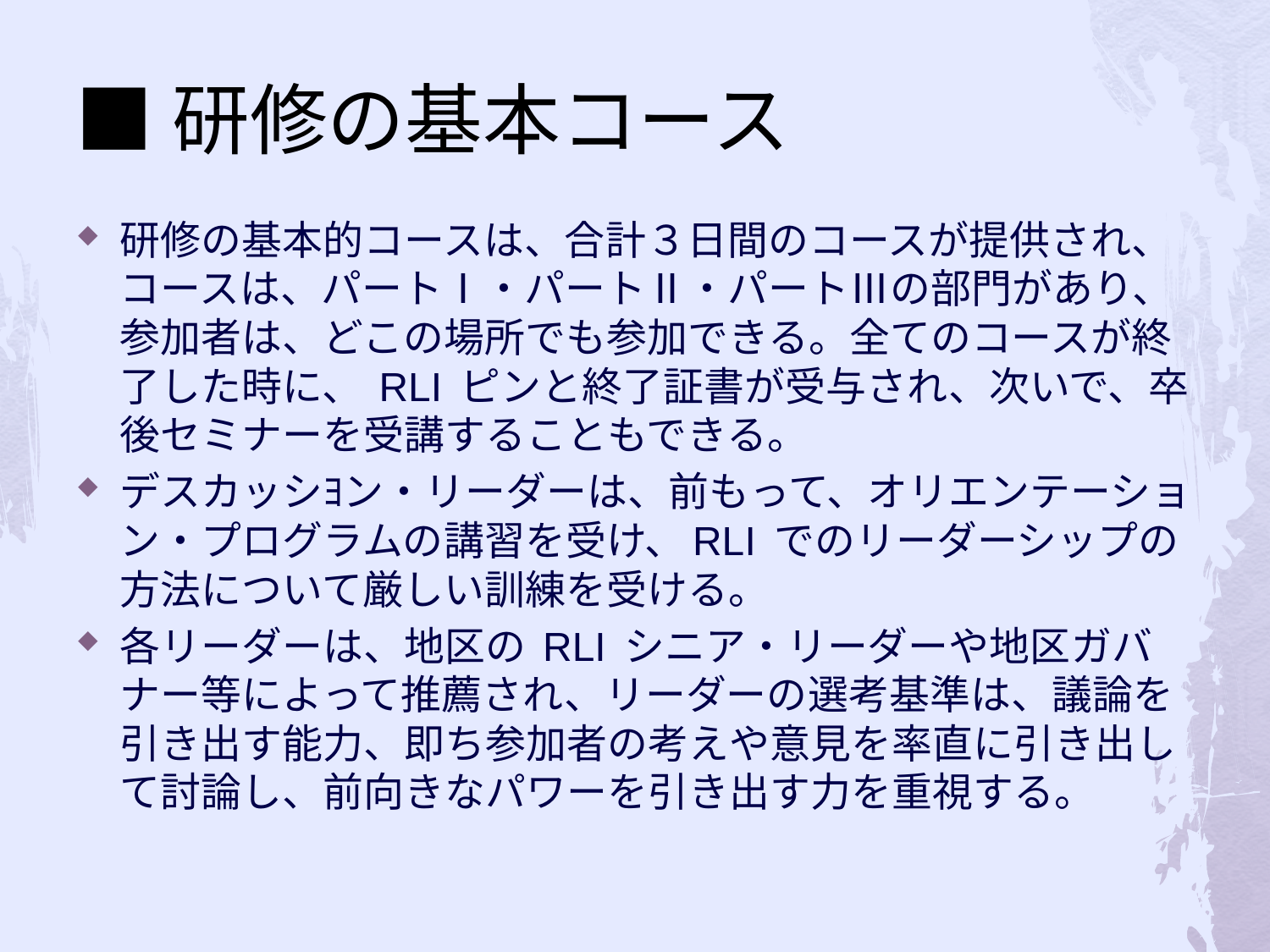

# ■研修の基本コース
研修の基本的コースは、合計３日間のコースが提供され、コースは、パートⅠ・パートⅡ・パートⅢの部門があり、参加者は、どこの場所でも参加できる。全てのコースが終了した時に、 RLI ピンと終了証書が受与され、次いで、卒後セミナーを受講することもできる。
デスカッシﾖン・リーダーは、前もって、オリエンテーション・プログラムの講習を受け、RLI でのリーダーシップの方法について厳しい訓練を受ける。
各リーダーは、地区の RLI シニア・リーダーや地区ガバナー等によって推薦され、リーダーの選考基準は、議論を引き出す能力、即ち参加者の考えや意見を率直に引き出して討論し、前向きなパワーを引き出す力を重視する。